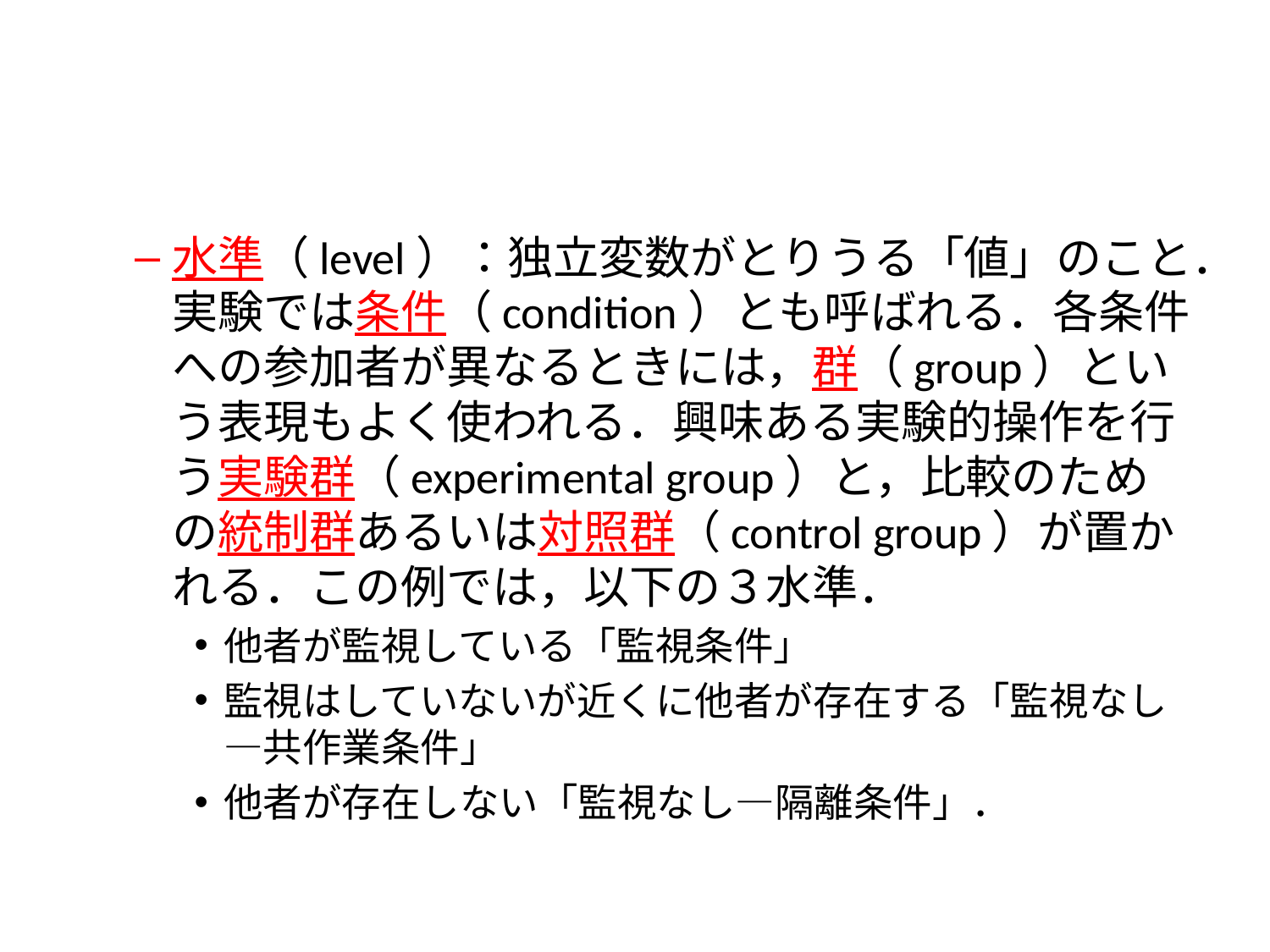

#
水準（level）：独立変数がとりうる「値」のこと．実験では条件（condition）とも呼ばれる．各条件への参加者が異なるときには，群（group）という表現もよく使われる．興味ある実験的操作を行う実験群（experimental group）と，比較のための統制群あるいは対照群（control group）が置かれる．この例では，以下の３水準．
他者が監視している「監視条件」
監視はしていないが近くに他者が存在する「監視なし―共作業条件」
他者が存在しない「監視なし―隔離条件」．